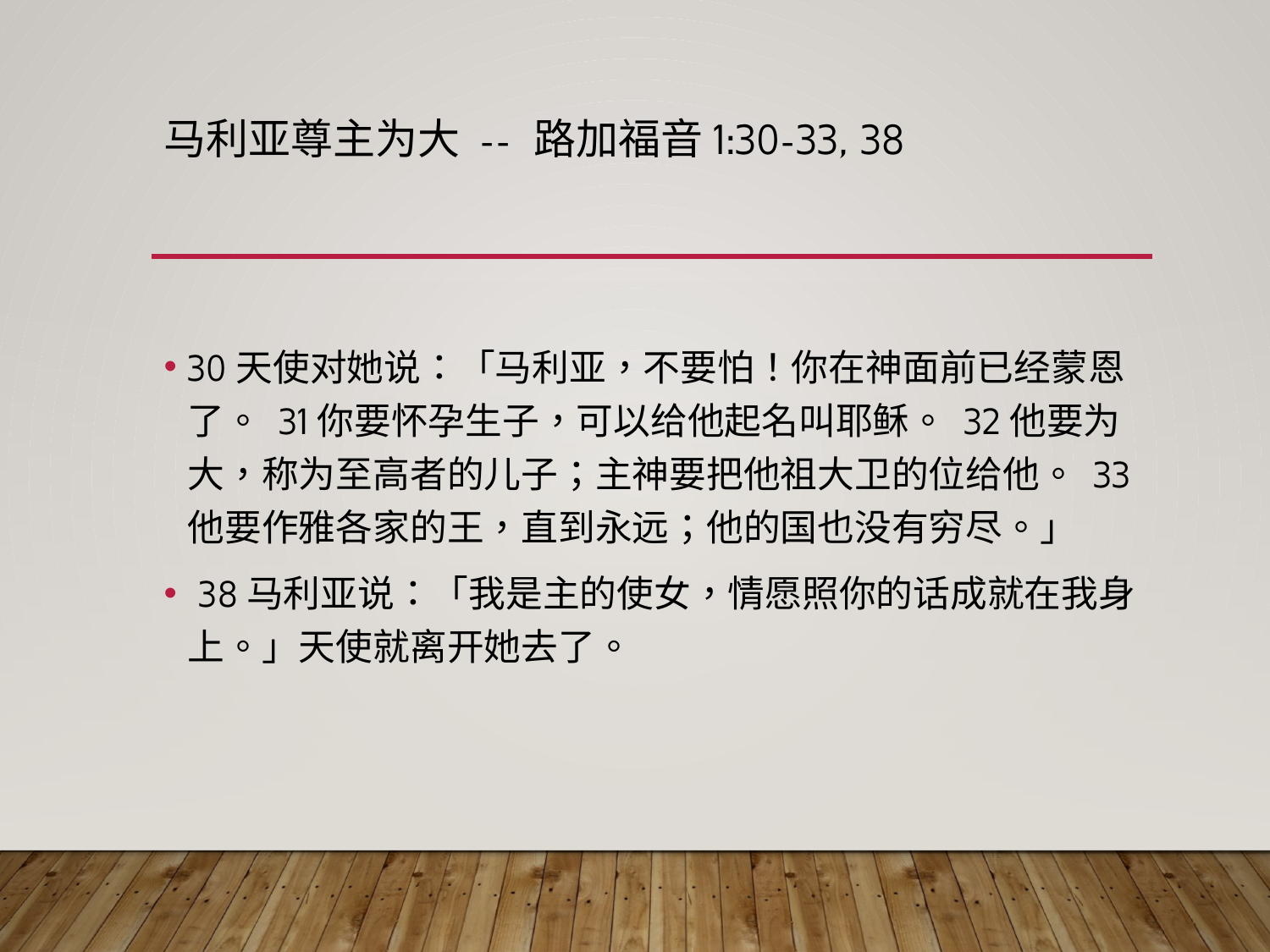

# 马利亚尊主为大 -- 路加福音1:30-33, 38
30天使对她说：「马利亚，不要怕！你在神面前已经蒙恩了。 31你要怀孕生子，可以给他起名叫耶稣。 32他要为大，称为至高者的儿子；主神要把他祖大卫的位给他。 33他要作雅各家的王，直到永远；他的国也没有穷尽。」
 38马利亚说：「我是主的使女，情愿照你的话成就在我身上。」天使就离开她去了。